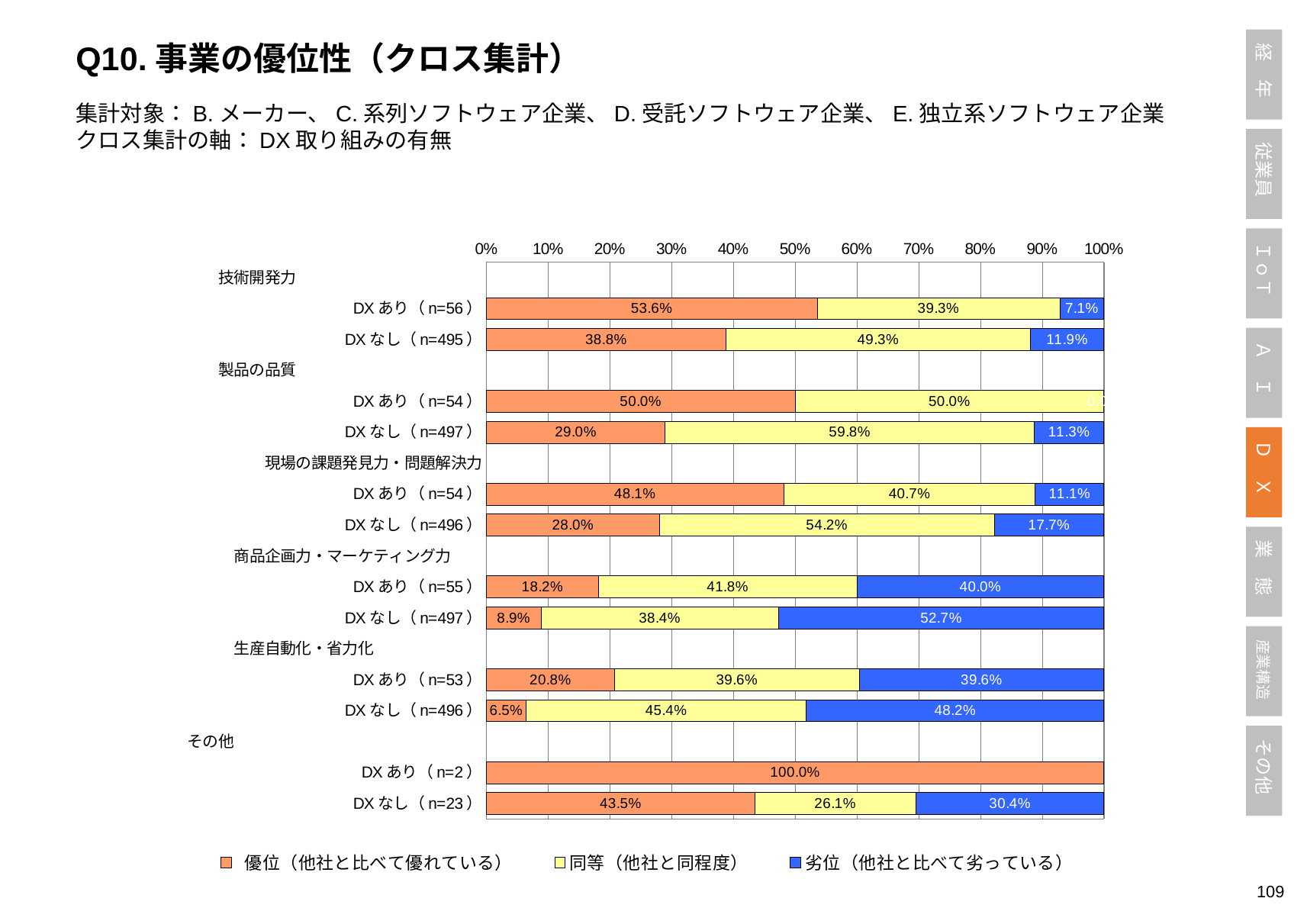

Q10.事業の優位性（クロス集計）
集計対象：B.メーカー、C.系列ソフトウェア企業、D.受託ソフトウェア企業、E.独立系ソフトウェア企業
クロス集計の軸：DX取り組みの有無

### Chart

| Category |  優位（他社と比べて優れている） | 同等（他社と同程度） | 劣位（他社と比べて劣っている） |
|---|---|---|---|
| 技術開発力　　　　　　　　　　　　 | None | None | None |
| DXあり（n=56） | 0.5357142857142857 | 0.39285714285714285 | 0.07142857142857142 |
| DXなし（n=495） | 0.3878787878787879 | 0.49292929292929294 | 0.1191919191919192 |
| 製品の品質　　　　　　　　　　　　 | None | None | None |
| DXあり（n=54） | 0.5 | 0.5 | 0.0 |
| DXなし（n=497） | 0.289738430583501 | 0.5975855130784709 | 0.11267605633802817 |
| 現場の課題発見力・問題解決力 | None | None | None |
| DXあり（n=54） | 0.48148148148148145 | 0.4074074074074074 | 0.1111111111111111 |
| DXなし（n=496） | 0.28024193548387094 | 0.5423387096774194 | 0.1774193548387097 |
| 商品企画力・マーケティング力　　 | None | None | None |
| DXあり（n=55） | 0.18181818181818182 | 0.41818181818181815 | 0.4 |
| DXなし（n=497） | 0.08853118712273642 | 0.3843058350100604 | 0.5271629778672032 |
| 生産自動化・省力化　　　　　　　 | None | None | None |
| DXあり（n=53） | 0.20754716981132076 | 0.39622641509433965 | 0.39622641509433965 |
| DXなし（n=496） | 0.06451612903225806 | 0.4536290322580645 | 0.48185483870967744 |
| その他　　　　　　　　　　　　　　　　 | None | None | None |
| DXあり（n=2） | 1.0 | 0.0 | 0.0 |
| DXなし（n=23） | 0.43478260869565216 | 0.2608695652173913 | 0.30434782608695654 |
109